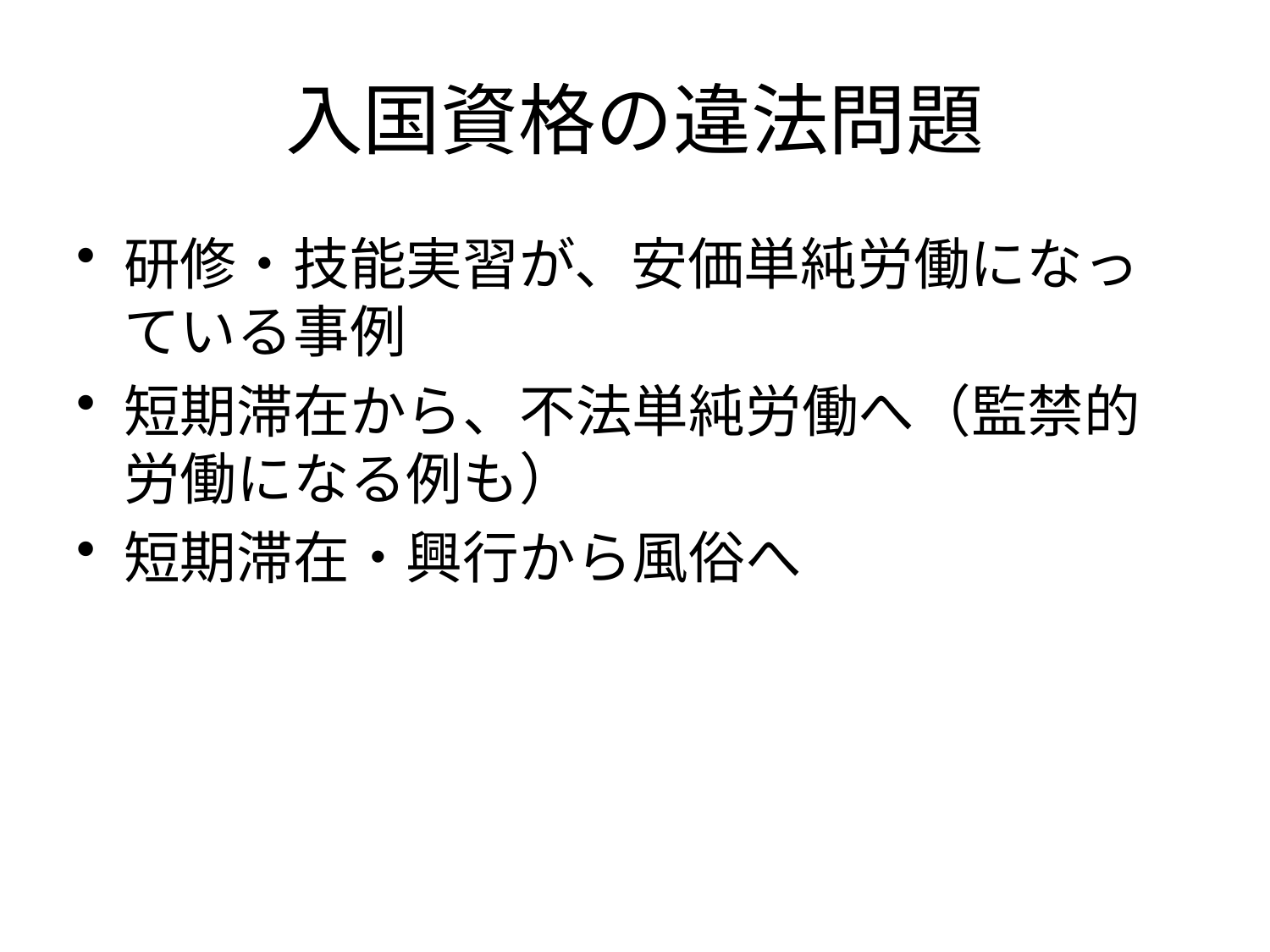

# 入国資格の違法問題
研修・技能実習が、安価単純労働になっている事例
短期滞在から、不法単純労働へ（監禁的労働になる例も）
短期滞在・興行から風俗へ